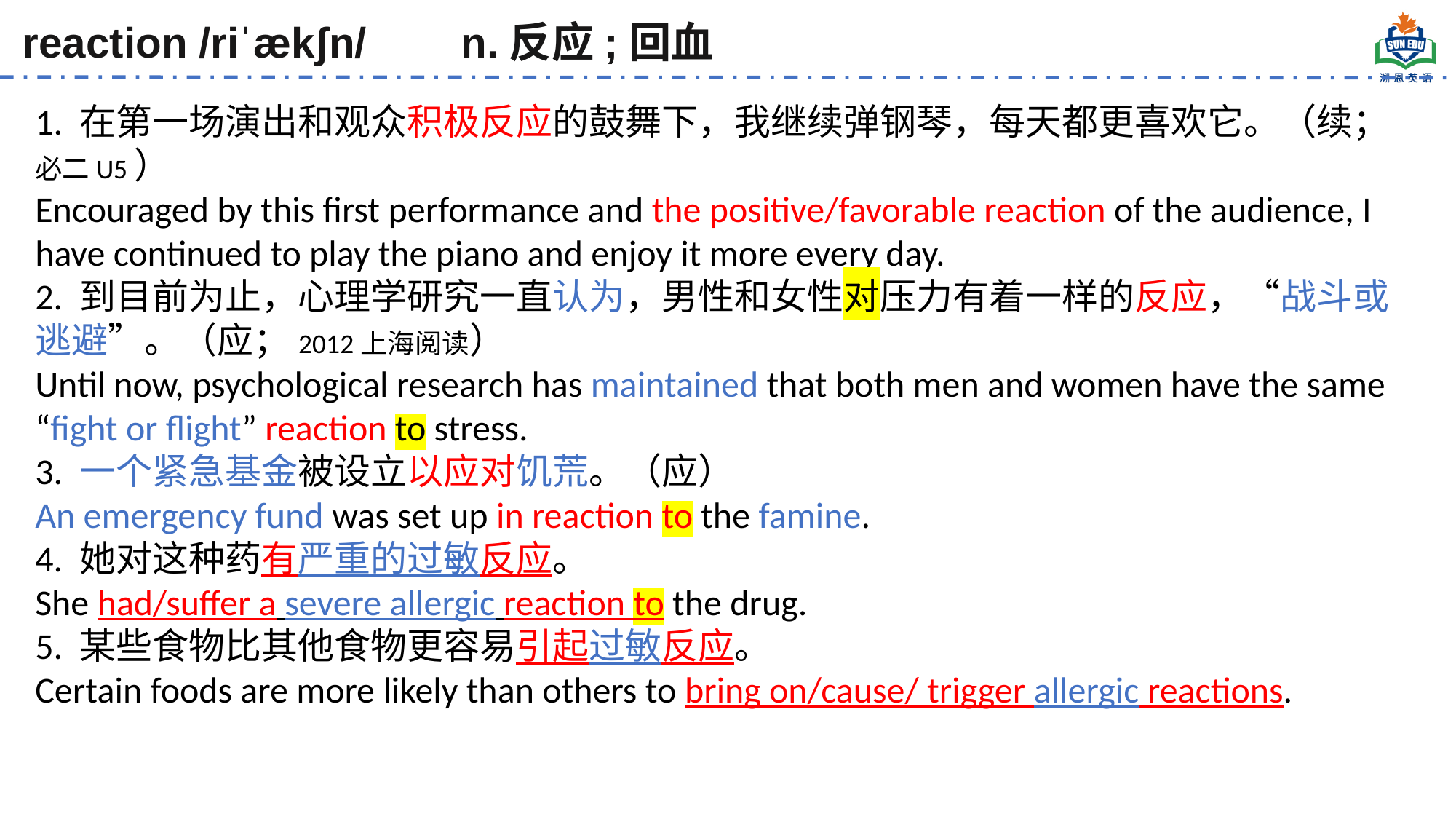

reaction /riˈækʃn/        n.反应;回血
1. 在第一场演出和观众积极反应的鼓舞下，我继续弹钢琴，每天都更喜欢它。（续；必二U5）
Encouraged by this first performance and the positive/favorable reaction of the audience, I have continued to play the piano and enjoy it more every day.
2. 到目前为止，心理学研究一直认为，男性和女性对压力有着一样的反应，“战斗或逃避”。（应；2012上海阅读）
Until now, psychological research has maintained that both men and women have the same “fight or flight” reaction to stress.
3. 一个紧急基金被设立以应对饥荒。（应）
An emergency fund was set up in reaction to the famine.
4. 她对这种药有严重的过敏反应。
She had/suffer a severe allergic reaction to the drug.
5. 某些食物比其他食物更容易引起过敏反应。
Certain foods are more likely than others to bring on/cause/ trigger allergic reactions.